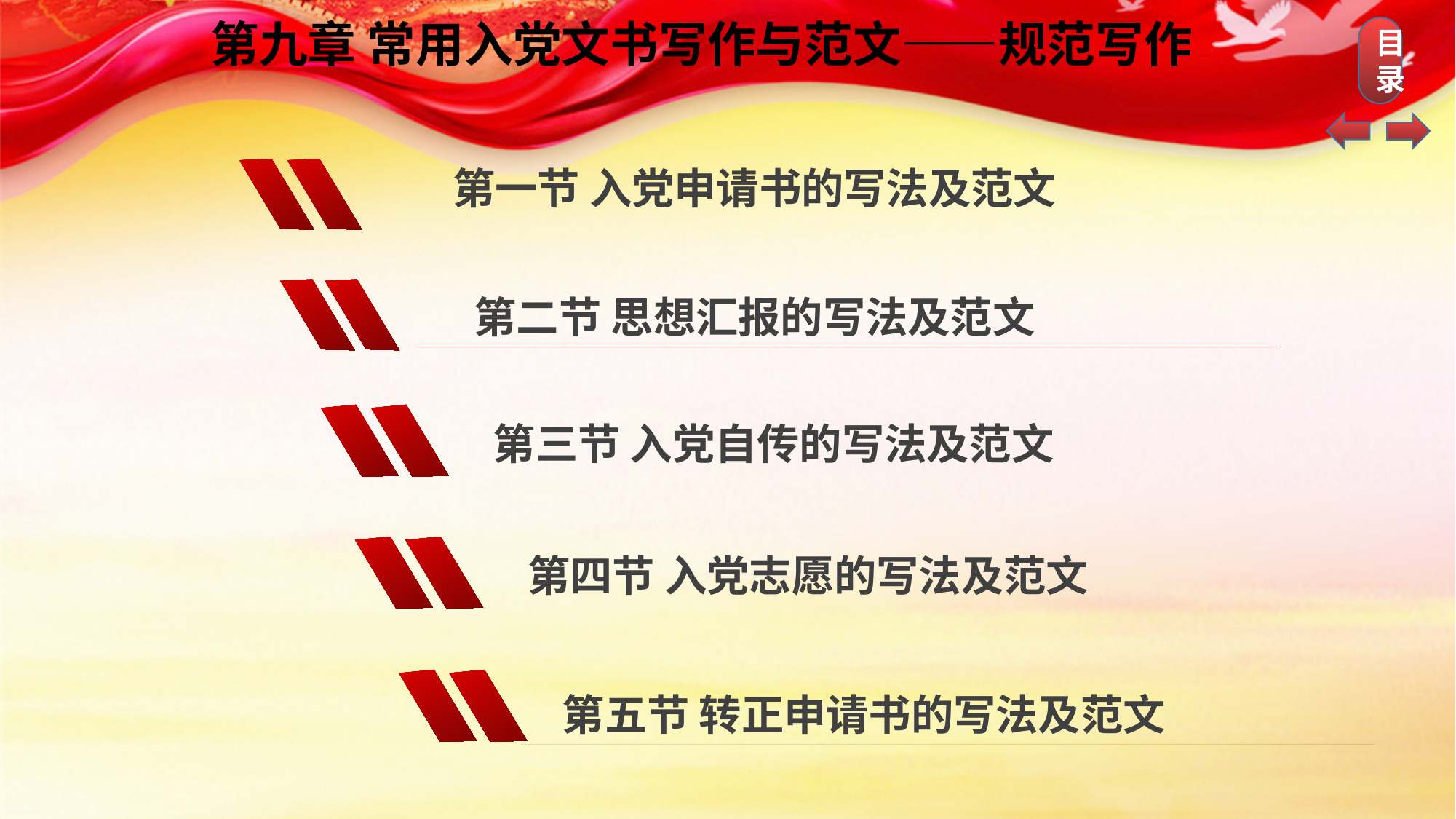

第九章 常用入党文书写作与范文——规范写作

第一节 入党申请书的写法及范文

    第二节 思想汇报的写法及范文

   第三节 入党自传的写法及范文

   第四节 入党志愿的写法及范文

  第五节 转正申请书的写法及范文